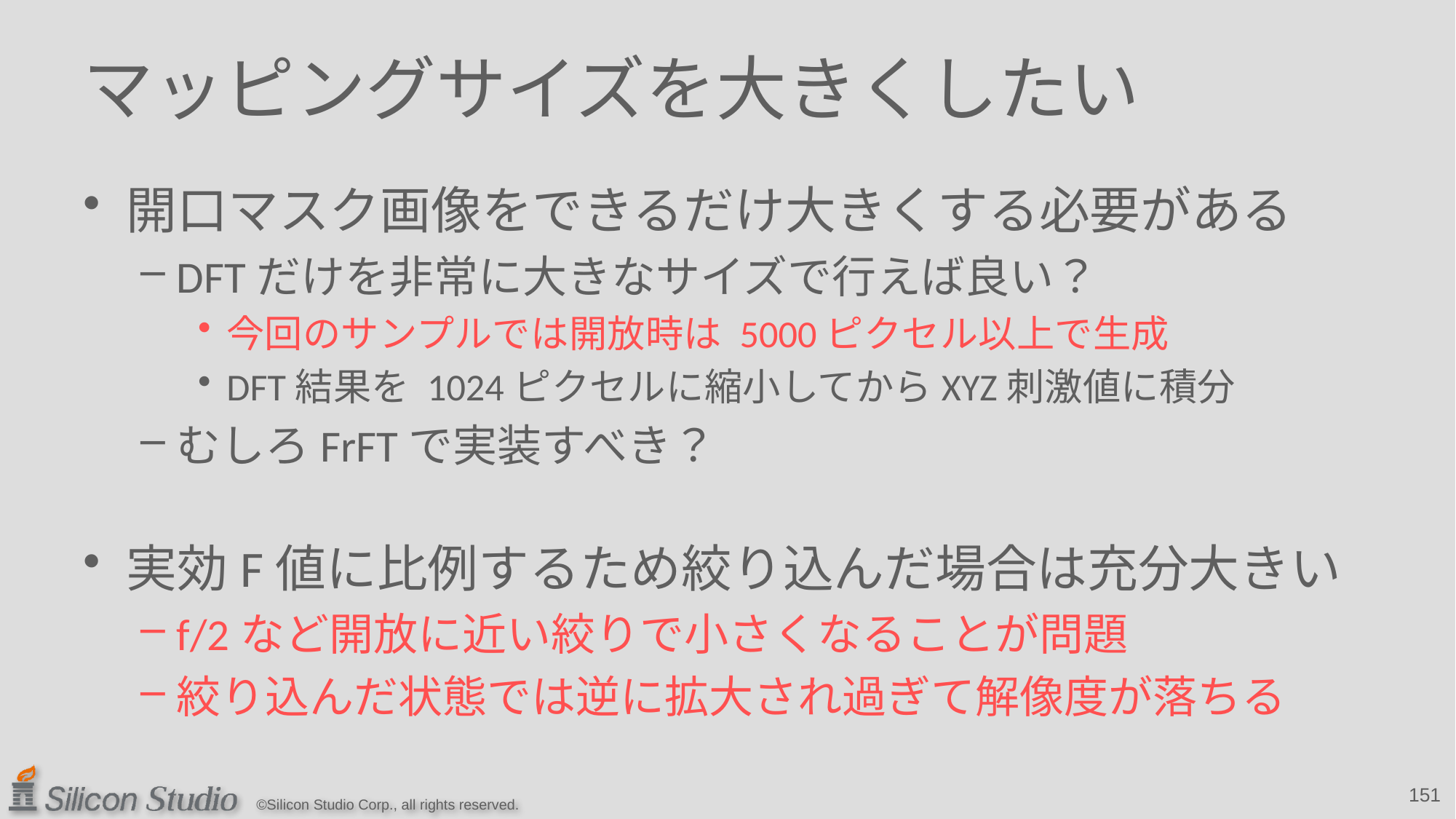

# マッピングサイズを大きくしたい
開口マスク画像をできるだけ大きくする必要がある
DFTだけを非常に大きなサイズで行えば良い？
今回のサンプルでは開放時は 5000ピクセル以上で生成
DFT結果を 1024ピクセルに縮小してからXYZ刺激値に積分
むしろFrFTで実装すべき？

実効F値に比例するため絞り込んだ場合は充分大きい
f/2など開放に近い絞りで小さくなることが問題
絞り込んだ状態では逆に拡大され過ぎて解像度が落ちる

151